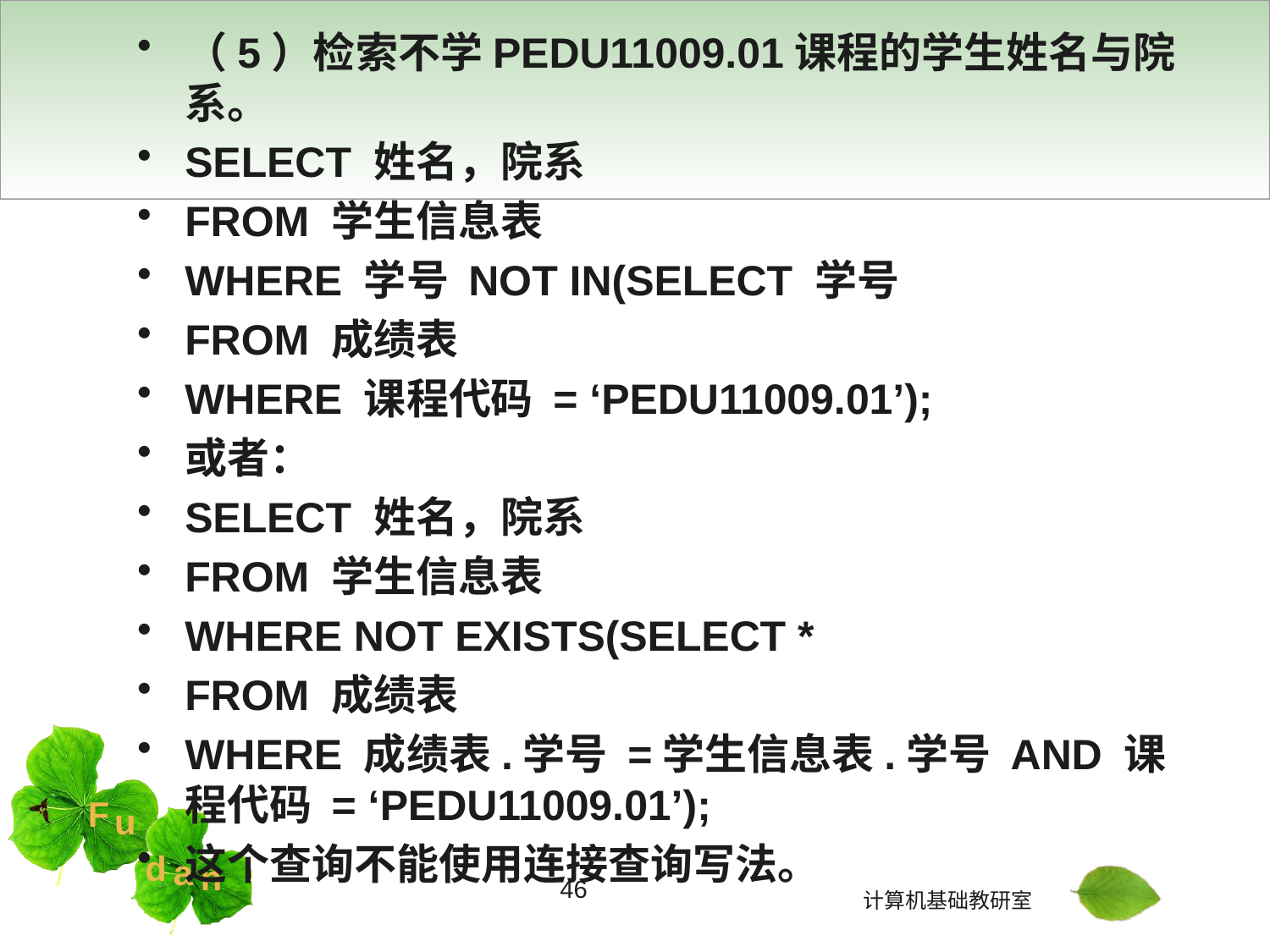

#
（5）检索不学PEDU11009.01课程的学生姓名与院系。
SELECT 姓名，院系
FROM 学生信息表
WHERE 学号 NOT IN(SELECT 学号
FROM 成绩表
WHERE 课程代码 = ‘PEDU11009.01’);
或者：
SELECT 姓名，院系
FROM 学生信息表
WHERE NOT EXISTS(SELECT *
FROM 成绩表
WHERE 成绩表.学号 =学生信息表.学号 AND 课程代码 = ‘PEDU11009.01’);
这个查询不能使用连接查询写法。
46